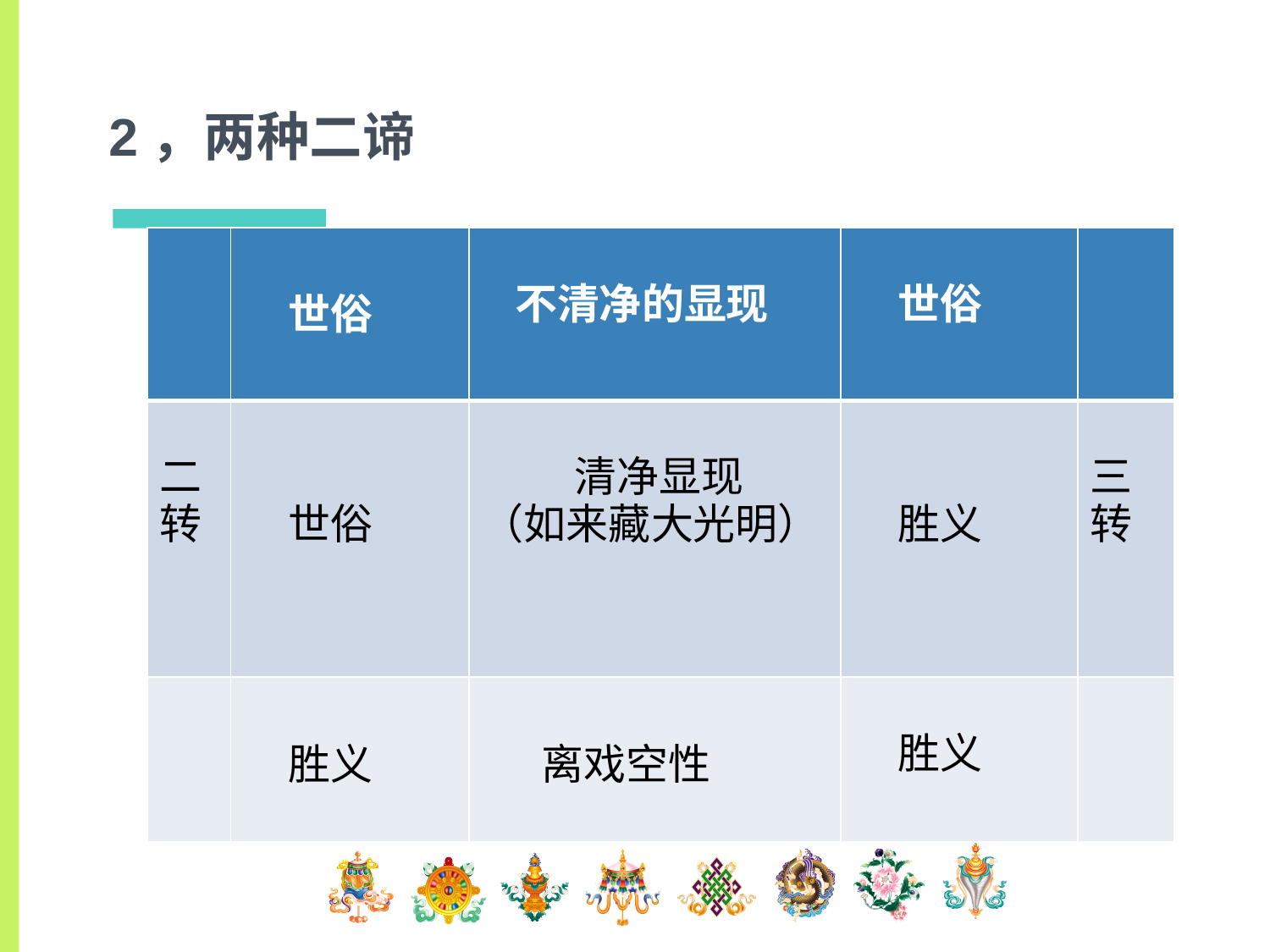

# 2，两种二谛
|  | 世俗 | 不清净的显现 | 世俗 |  |
| --- | --- | --- | --- | --- |
| 二转 | 世俗 | 清净显现 （如来藏大光明） | 胜义 | 三转 |
|  | 胜义 | 离戏空性 | 胜义 |  |